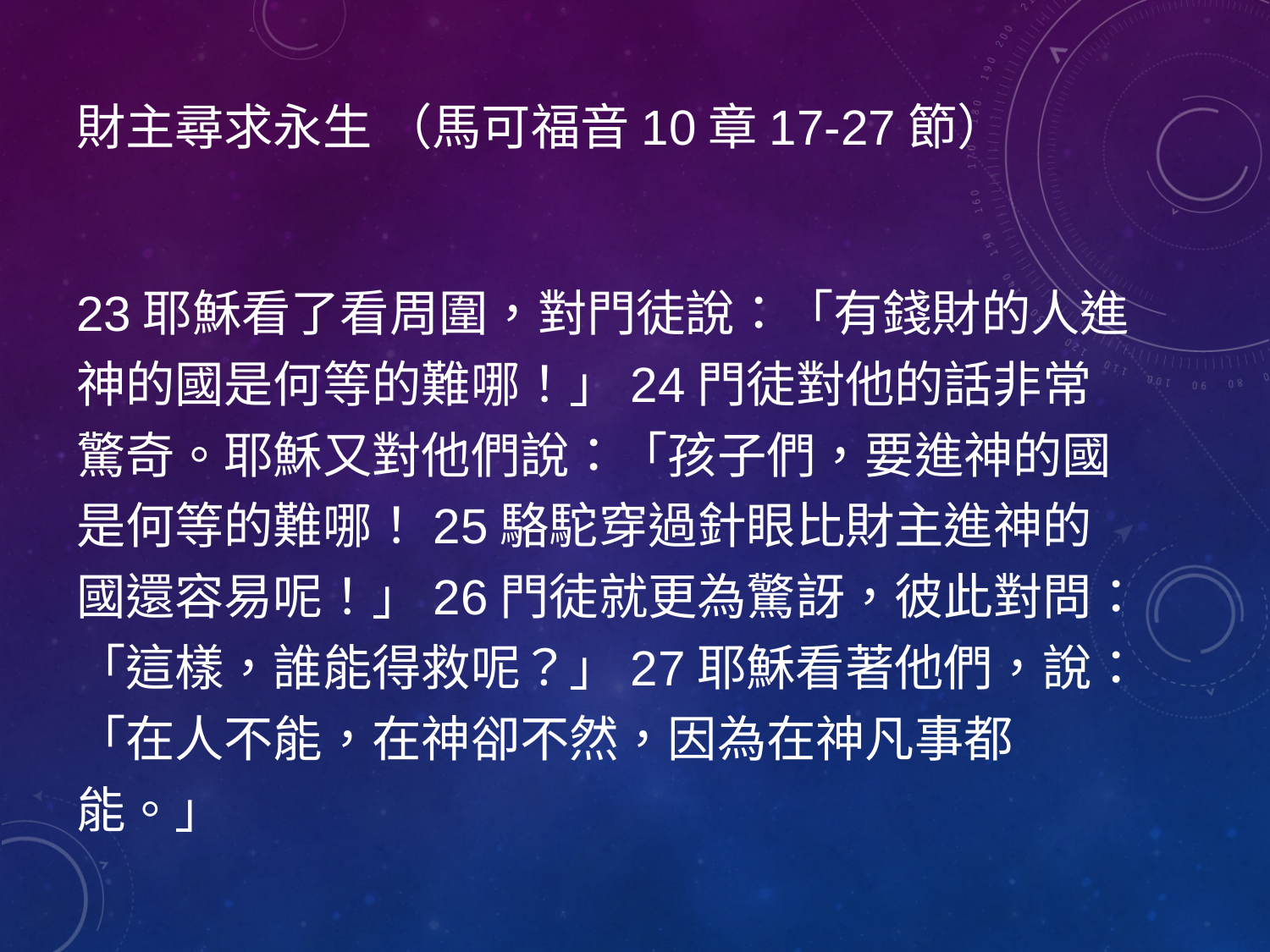

# 財主尋求永生 （馬可福音10章17-27節）
23耶穌看了看周圍，對門徒說：「有錢財的人進神的國是何等的難哪！」24門徒對他的話非常驚奇。耶穌又對他們說：「孩子們，要進神的國是何等的難哪！25駱駝穿過針眼比財主進神的國還容易呢！」26門徒就更為驚訝，彼此對問：「這樣，誰能得救呢？」27耶穌看著他們，說：「在人不能，在神卻不然，因為在神凡事都能。」